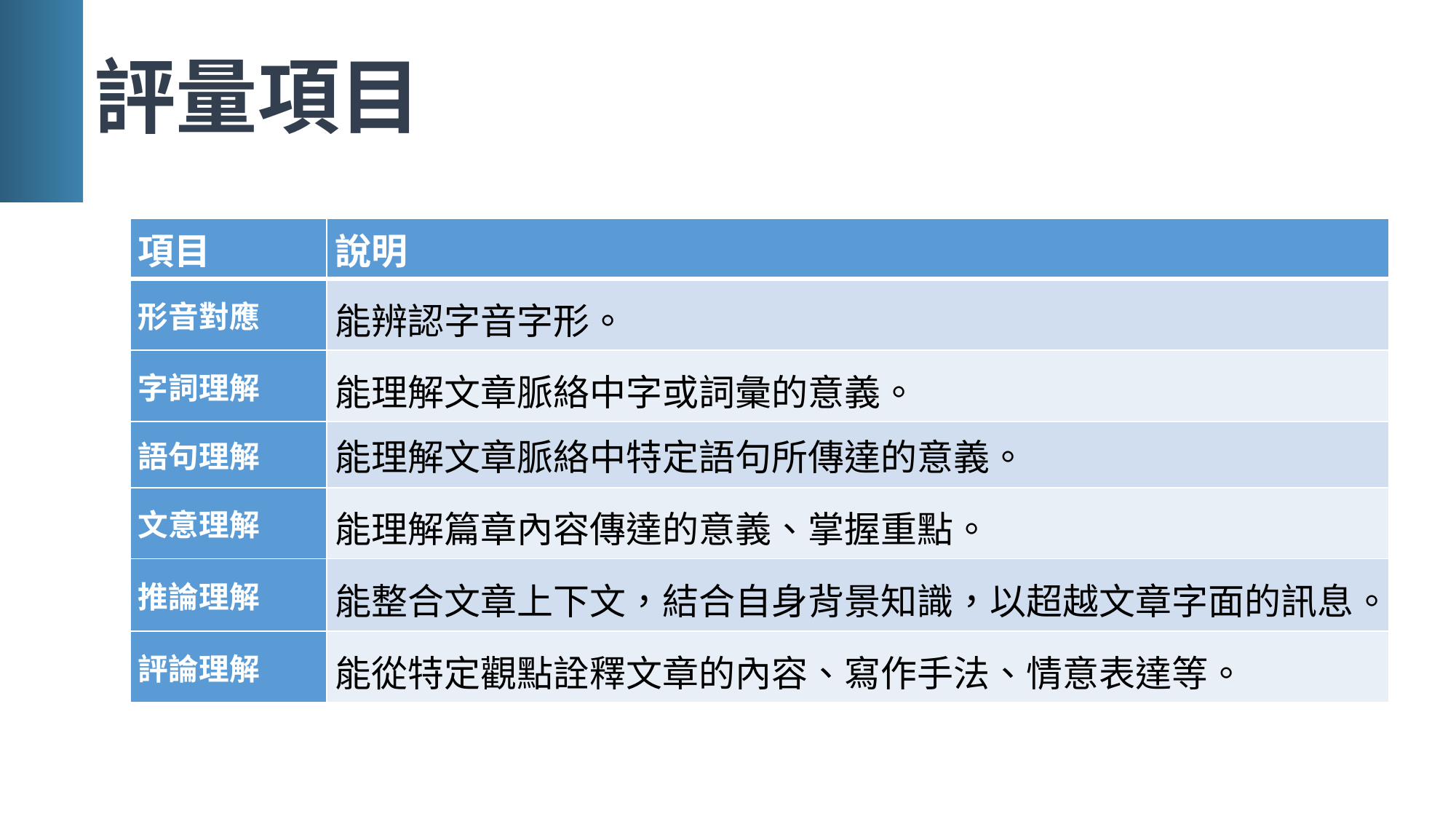

# 評量項目
| 項目 | 說明 |
| --- | --- |
| 形音對應 | 能辨認字音字形。 |
| 字詞理解 | 能理解文章脈絡中字或詞彙的意義。 |
| 語句理解 | 能理解文章脈絡中特定語句所傳達的意義。 |
| 文意理解 | 能理解篇章內容傳達的意義、掌握重點。 |
| 推論理解 | 能整合文章上下文，結合自身背景知識，以超越文章字面的訊息。 |
| 評論理解 | 能從特定觀點詮釋文章的內容、寫作手法、情意表達等。 |